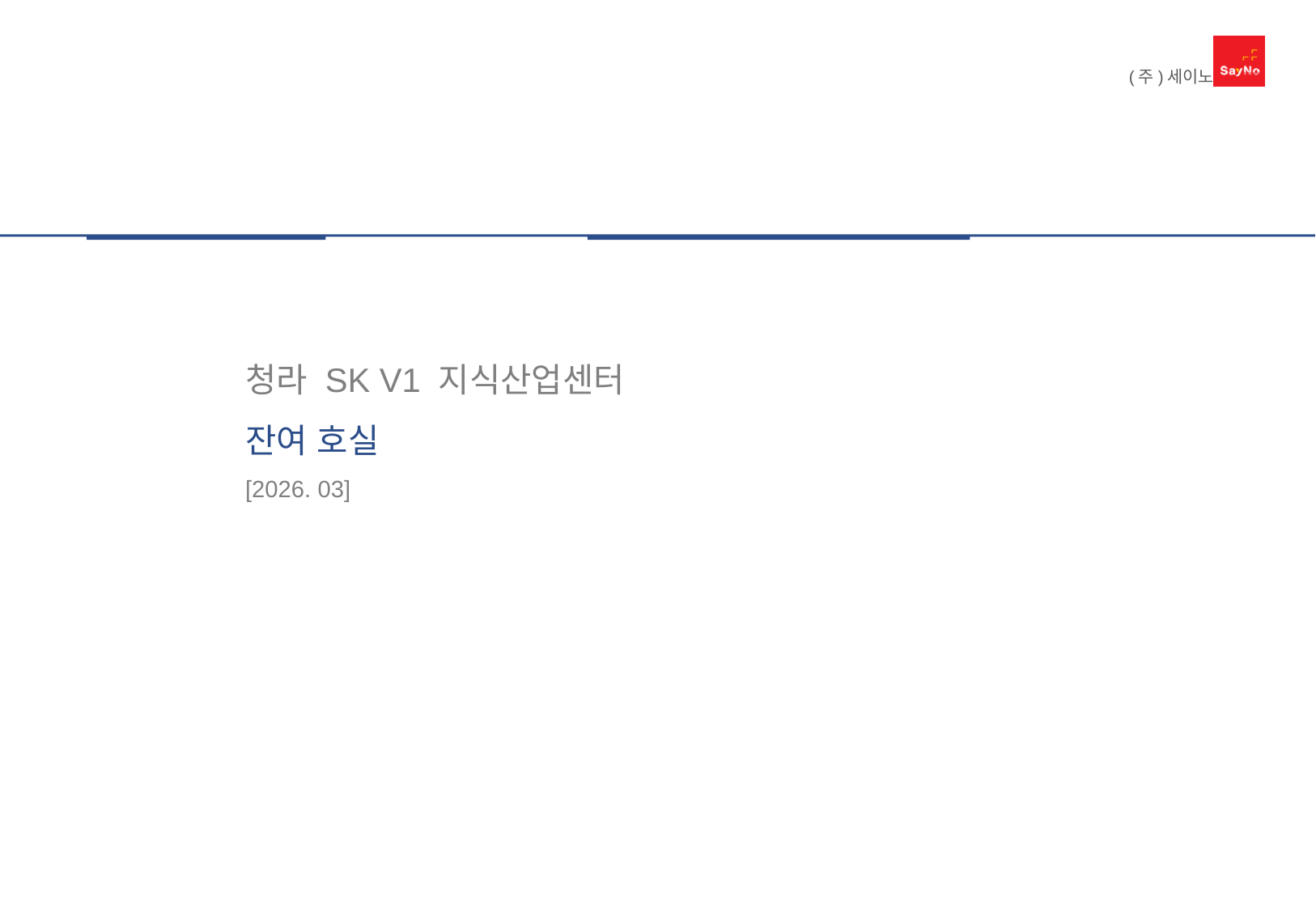

청라 SK V1 지식산업센터
잔여 호실
[2026. 03]